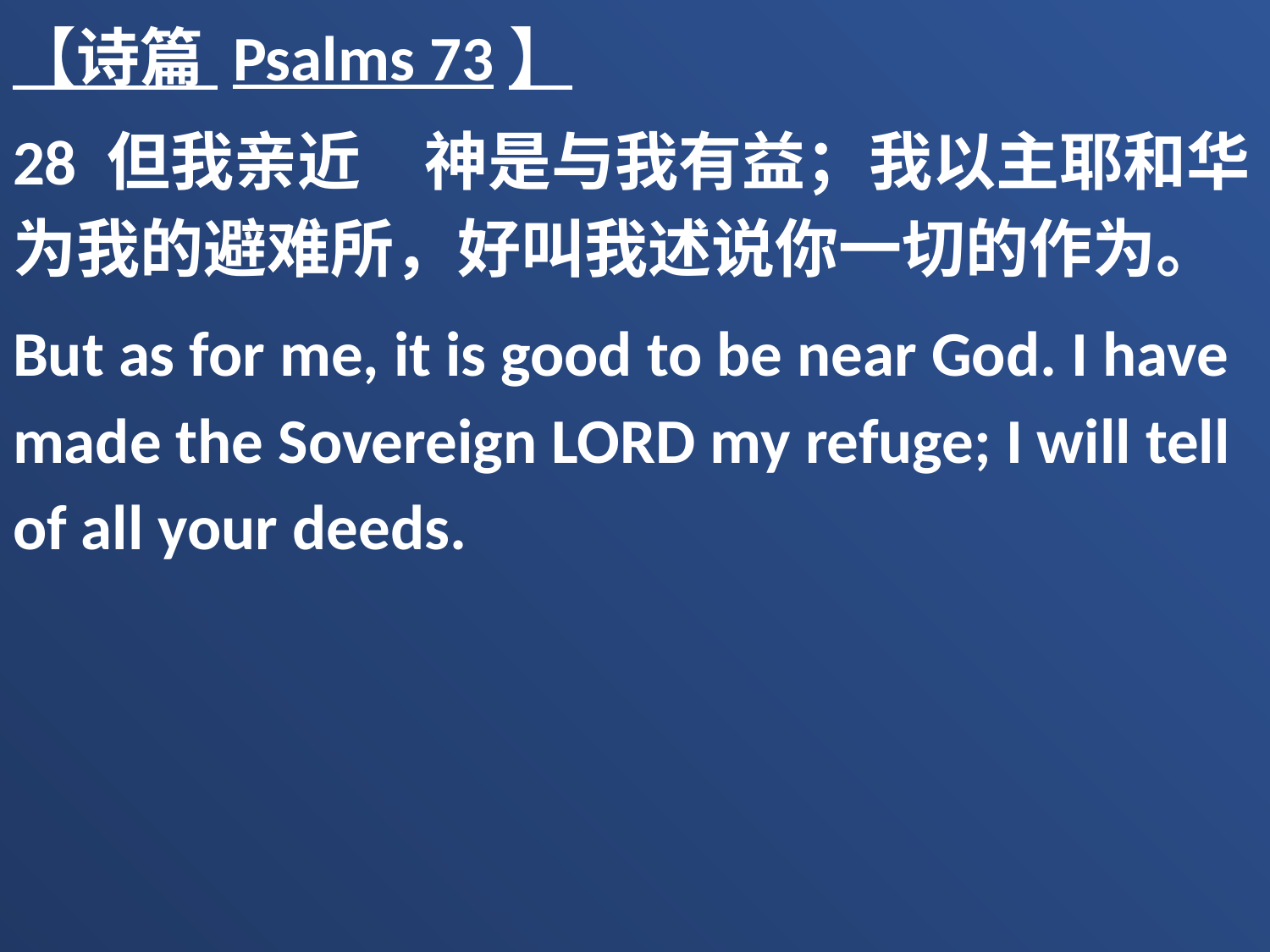

【诗篇 Psalms 73】
28 但我亲近　神是与我有益；我以主耶和华为我的避难所，好叫我述说你一切的作为。
But as for me, it is good to be near God. I have made the Sovereign LORD my refuge; I will tell of all your deeds.